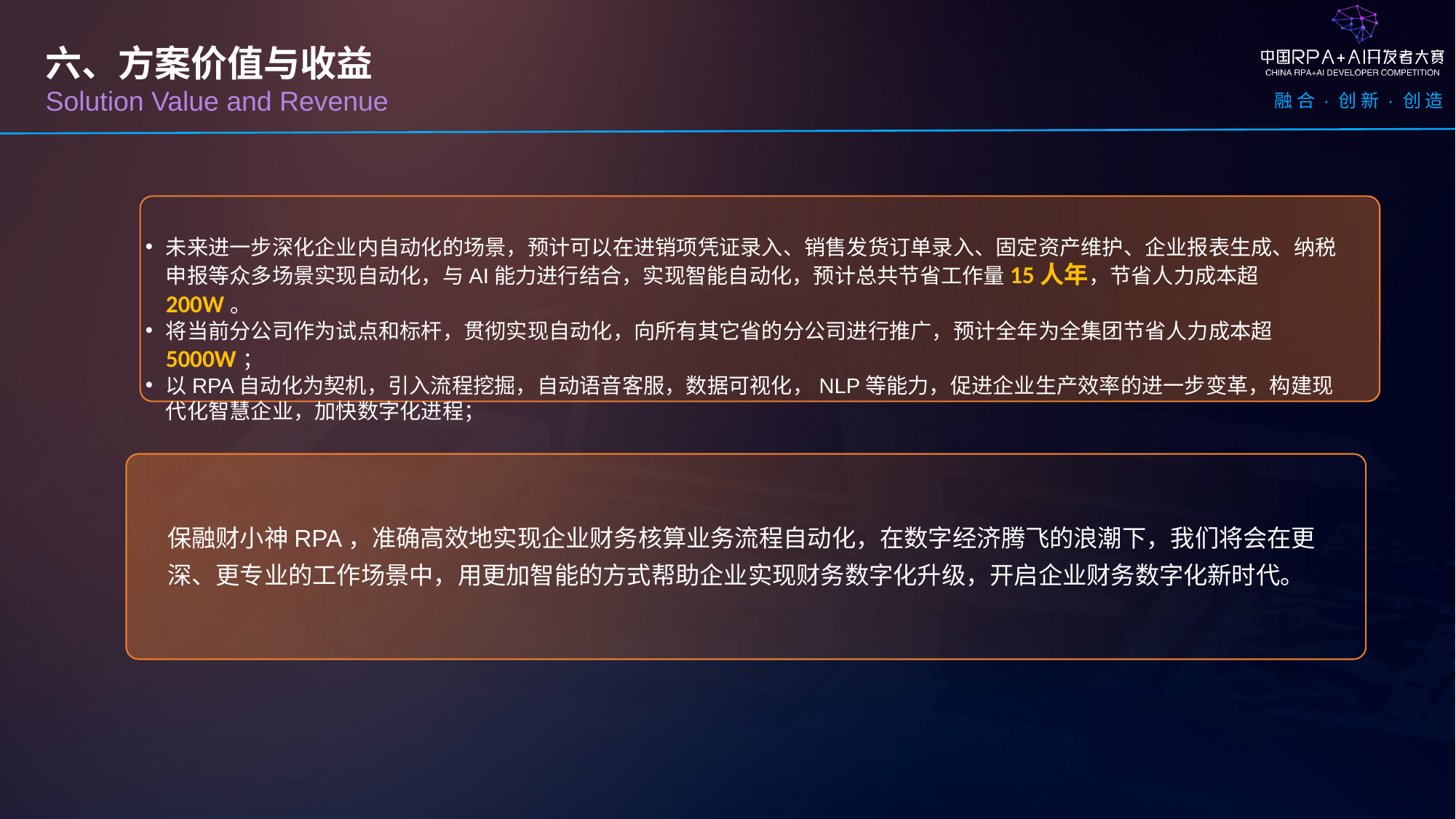

六、方案价值与收益
Solution Value and Revenue
未来进一步深化企业内自动化的场景，预计可以在进销项凭证录入、销售发货订单录入、固定资产维护、企业报表生成、纳税申报等众多场景实现自动化，与AI能力进行结合，实现智能自动化，预计总共节省工作量15人年，节省人力成本超200W。
将当前分公司作为试点和标杆，贯彻实现自动化，向所有其它省的分公司进行推广，预计全年为全集团节省人力成本超5000W；
以RPA自动化为契机，引入流程挖掘，自动语音客服，数据可视化，NLP等能力，促进企业生产效率的进一步变革，构建现代化智慧企业，加快数字化进程；
保融财小神RPA，准确高效地实现企业财务核算业务流程自动化，在数字经济腾飞的浪潮下，我们将会在更深、更专业的工作场景中，用更加智能的方式帮助企业实现财务数字化升级，开启企业财务数字化新时代。